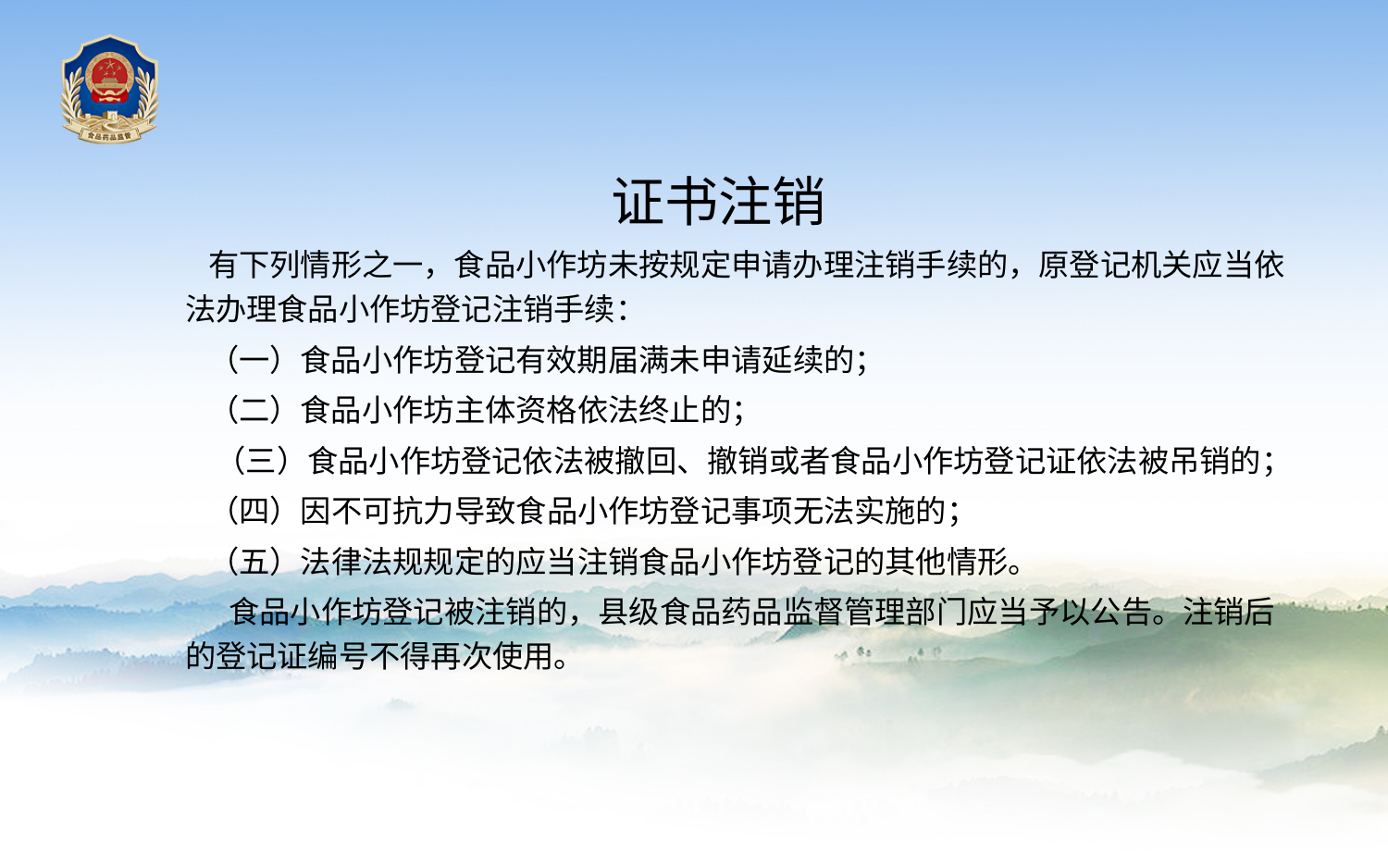

证书注销
                        有下列情形之一，食品小作坊未按规定申请办理注销手续的，原登记机关应当依法办理食品小作坊登记注销手续：
　　  （一）食品小作坊登记有效期届满未申请延续的；
　　  （二）食品小作坊主体资格依法终止的；
　　   （三）食品小作坊登记依法被撤回、撤销或者食品小作坊登记证依法被吊销的；
　　  （四）因不可抗力导致食品小作坊登记事项无法实施的；
　　  （五）法律法规规定的应当注销食品小作坊登记的其他情形。
　　     食品小作坊登记被注销的，县级食品药品监督管理部门应当予以公告。注销后的登记证编号不得再次使用。